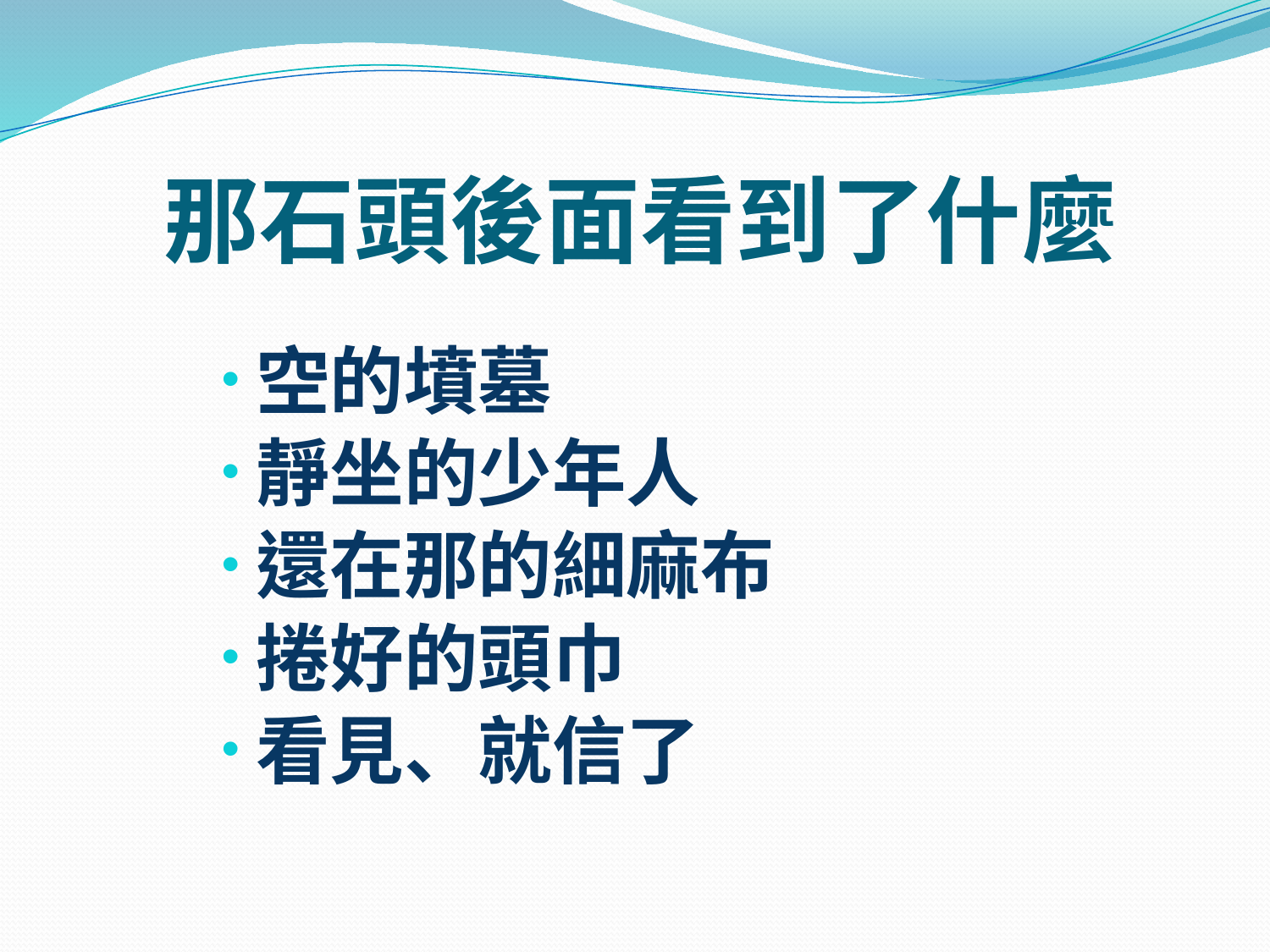

# 那石頭後面看到了什麼
空的墳墓
靜坐的少年人
還在那的細麻布
捲好的頭巾
看見、就信了